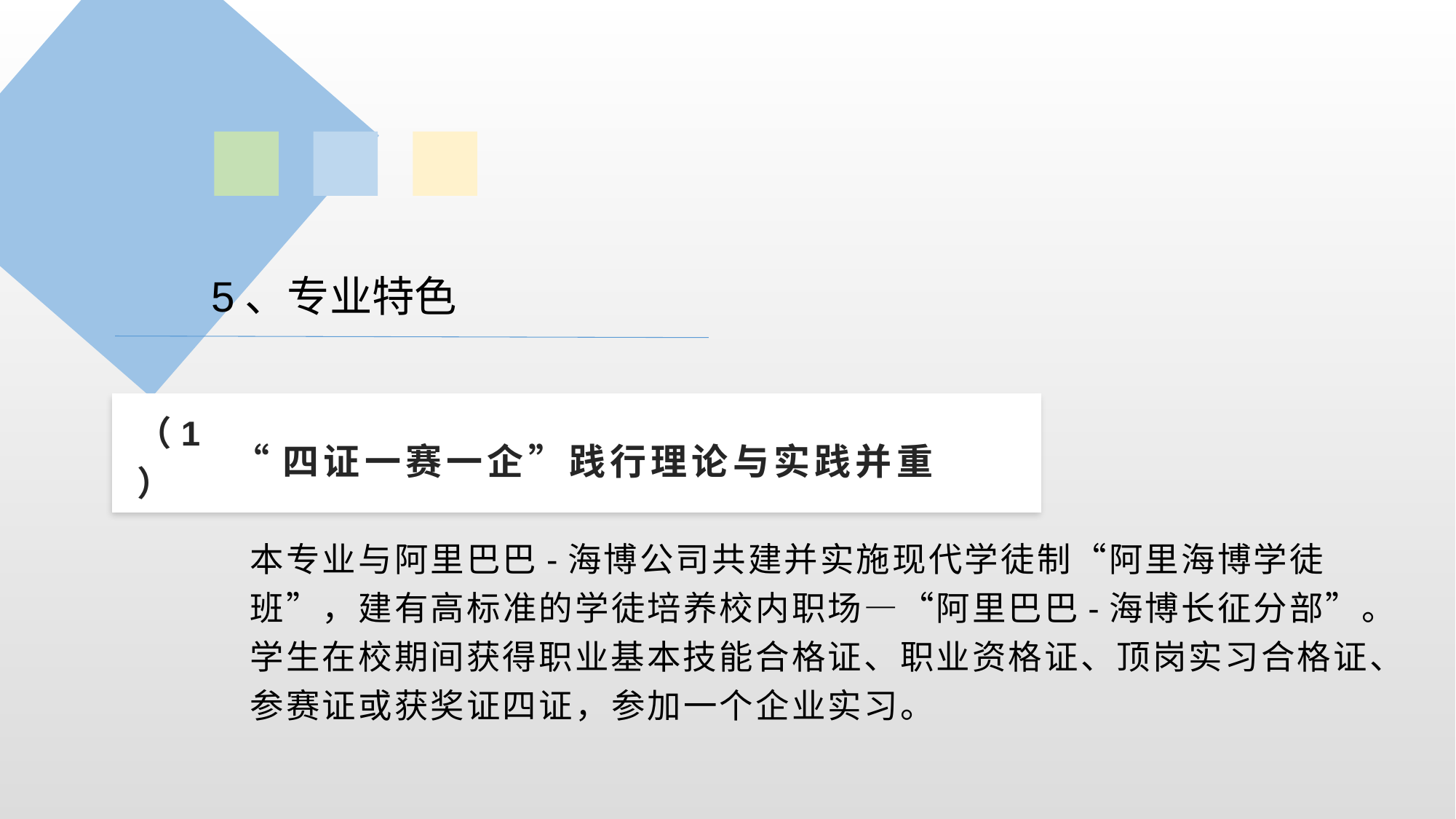

5、专业特色

“四证一赛一企”践行理论与实践并重
（1）
本专业与阿里巴巴-海博公司共建并实施现代学徒制“阿里海博学徒班”，建有高标准的学徒培养校内职场—“阿里巴巴-海博长征分部”。
学生在校期间获得职业基本技能合格证、职业资格证、顶岗实习合格证、参赛证或获奖证四证，参加一个企业实习。